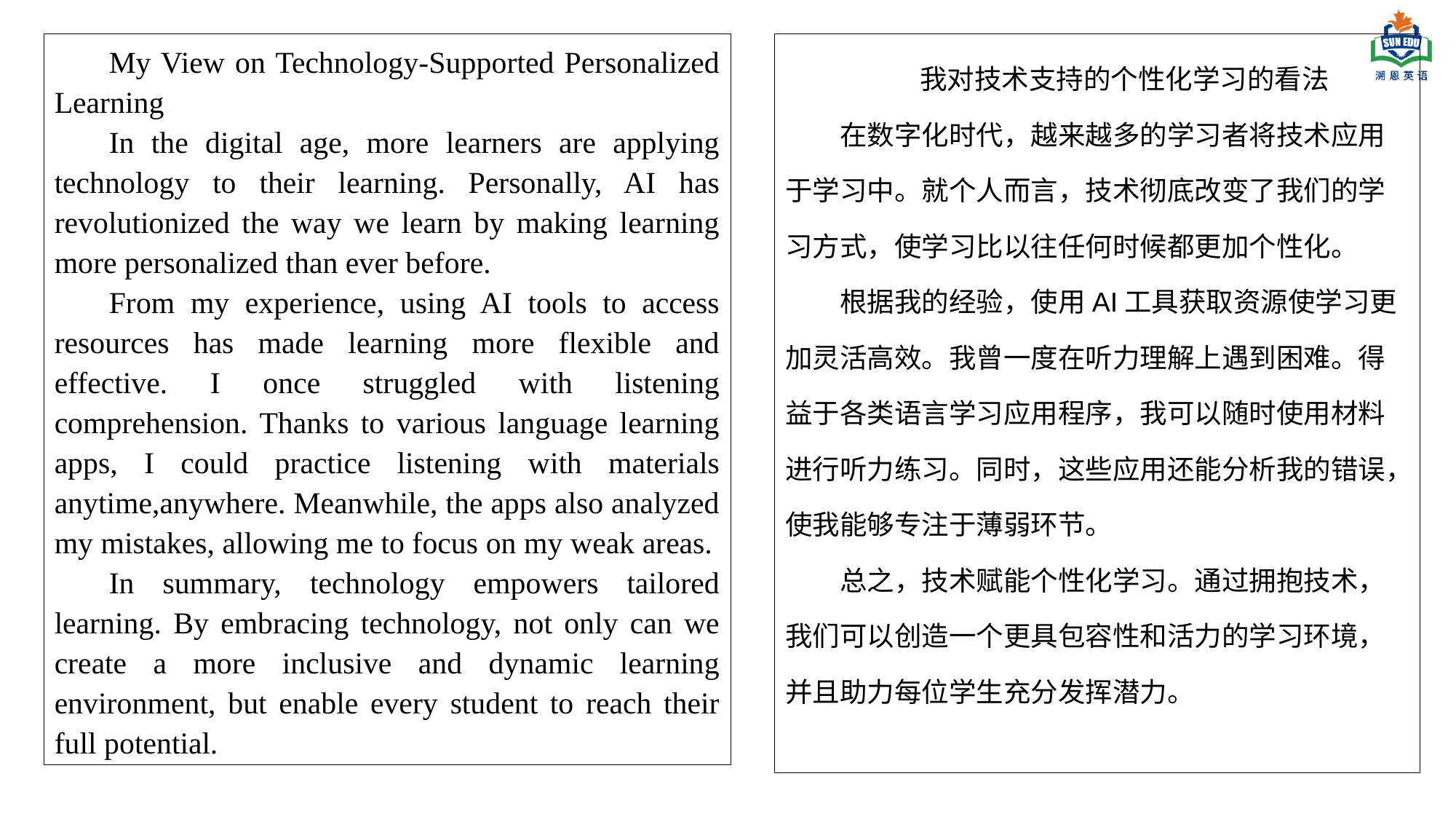

My View on Technology-Supported Personalized Learning
In the digital age, more learners are applying technology to their learning. Personally, AI has revolutionized the way we learn by making learning more personalized than ever before.
From my experience, using AI tools to access resources has made learning more flexible and effective. I once struggled with listening comprehension. Thanks to various language learning apps, I could practice listening with materials anytime,anywhere. Meanwhile, the apps also analyzed my mistakes, allowing me to focus on my weak areas.
In summary, technology empowers tailored learning. By embracing technology, not only can we create a more inclusive and dynamic learning environment, but enable every student to reach their full potential.
我对技术支持的个性化学习的看法
在数字化时代，越来越多的学习者将技术应用于学习中。就个人而言，技术彻底改变了我们的学习方式，使学习比以往任何时候都更加个性化。
根据我的经验，使用AI工具获取资源使学习更加灵活高效。我曾一度在听力理解上遇到困难。得益于各类语言学习应用程序，我可以随时使用材料进行听力练习。同时，这些应用还能分析我的错误，使我能够专注于薄弱环节。
总之，技术赋能个性化学习。通过拥抱技术，我们可以创造一个更具包容性和活力的学习环境，并且助力每位学生充分发挥潜力。